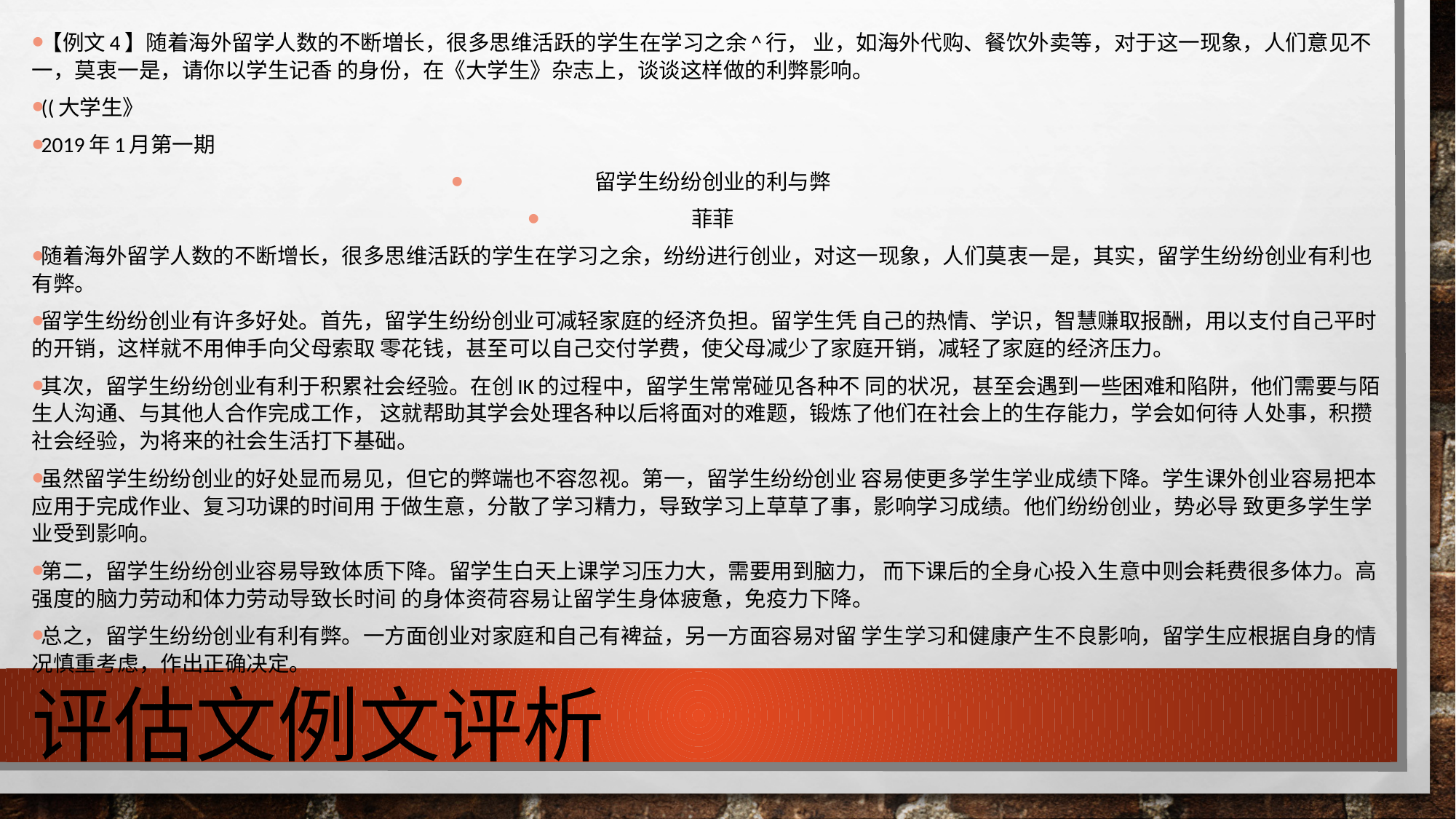

【例文4】随着海外留学人数的不断増长，很多思维活跃的学生在学习之余^行， 业，如海外代购、餐饮外卖等，对于这一现象，人们意见不一，莫衷一是，请你以学生记香 的身份，在《大学生》杂志上，谈谈这样做的利弊影响。
((大学生》
2019年1月第一期
留学生纷纷创业的利与弊
菲菲
随着海外留学人数的不断增长，很多思维活跃的学生在学习之余，纷纷进行创业，对这一现象，人们莫衷一是，其实，留学生纷纷创业有利也有弊。
留学生纷纷创业有许多好处。首先，留学生纷纷创业可减轻家庭的经济负担。留学生凭 自己的热情、学识，智慧赚取报酬，用以支付自己平时的开销，这样就不用伸手向父母索取 零花钱，甚至可以自己交付学费，使父母减少了家庭开销，减轻了家庭的经济压力。
其次，留学生纷纷创业有利于积累社会经验。在创ik的过程中，留学生常常碰见各种不 同的状况，甚至会遇到一些困难和陷阱，他们需要与陌生人沟通、与其他人合作完成工作， 这就帮助其学会处理各种以后将面对的难题，锻炼了他们在社会上的生存能力，学会如何待 人处事，积攒社会经验，为将来的社会生活打下基础。
虽然留学生纷纷创业的好处显而易见，但它的弊端也不容忽视。第一，留学生纷纷创业 容易使更多学生学业成绩下降。学生课外创业容易把本应用于完成作业、复习功课的时间用 于做生意，分散了学习精力，导致学习上草草了事，影响学习成绩。他们纷纷创业，势必导 致更多学生学业受到影响。
第二，留学生纷纷创业容易导致体质下降。留学生白天上课学习压力大，需要用到脑力， 而下课后的全身心投入生意中则会耗费很多体力。高强度的脑力劳动和体力劳动导致长时间 的身体资荷容易让留学生身体疲惫，免疫力下降。
总之，留学生纷纷创业有利有弊。一方面创业对家庭和自己有裨益，另一方面容易对留 学生学习和健康产生不良影响，留学生应根据自身的情况慎重考虑，作出正确决定。
# 评估文例文评析